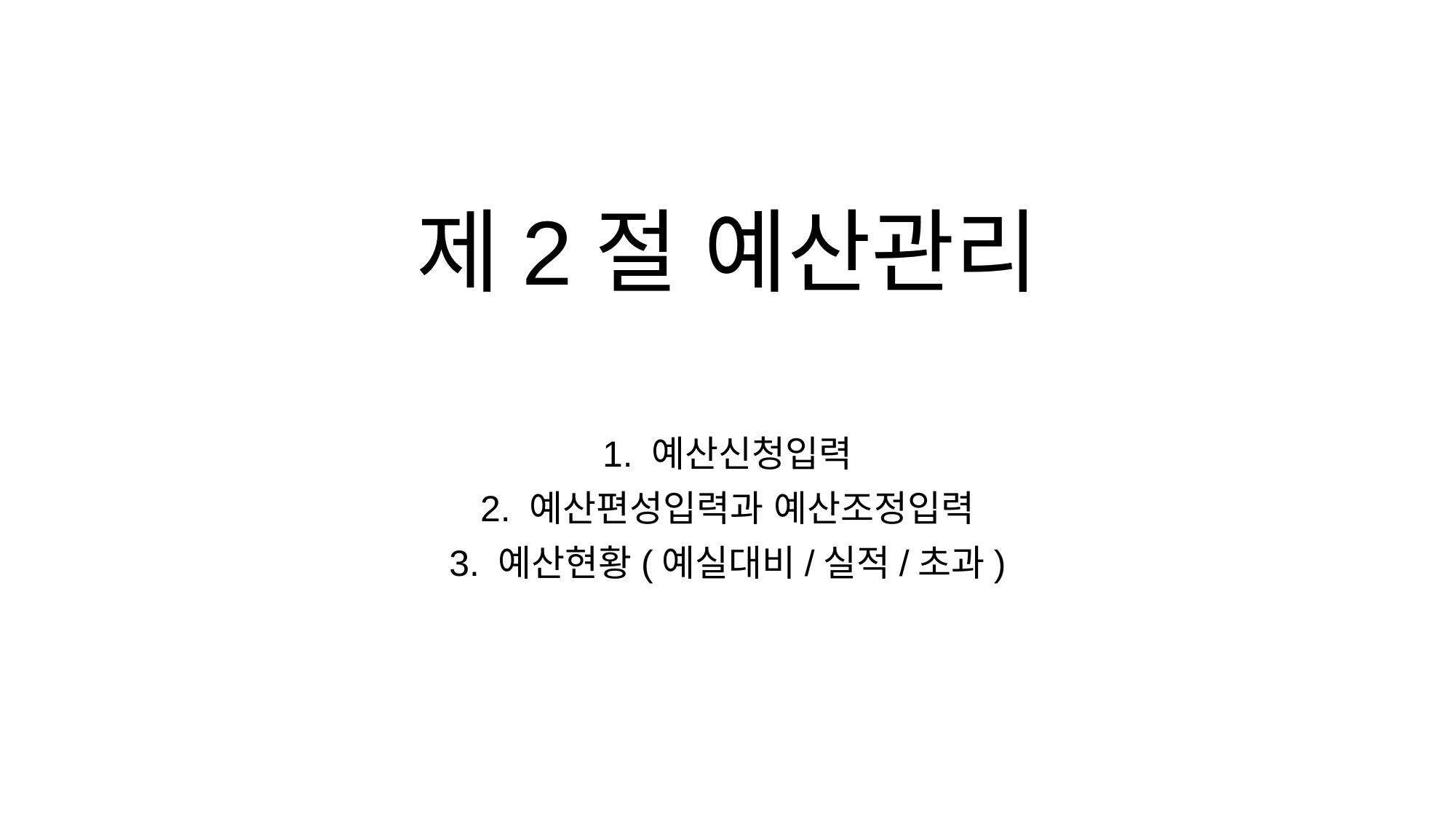

# 제2절 예산관리
1. 예산신청입력
2. 예산편성입력과 예산조정입력
3. 예산현황(예실대비/실적/초과)